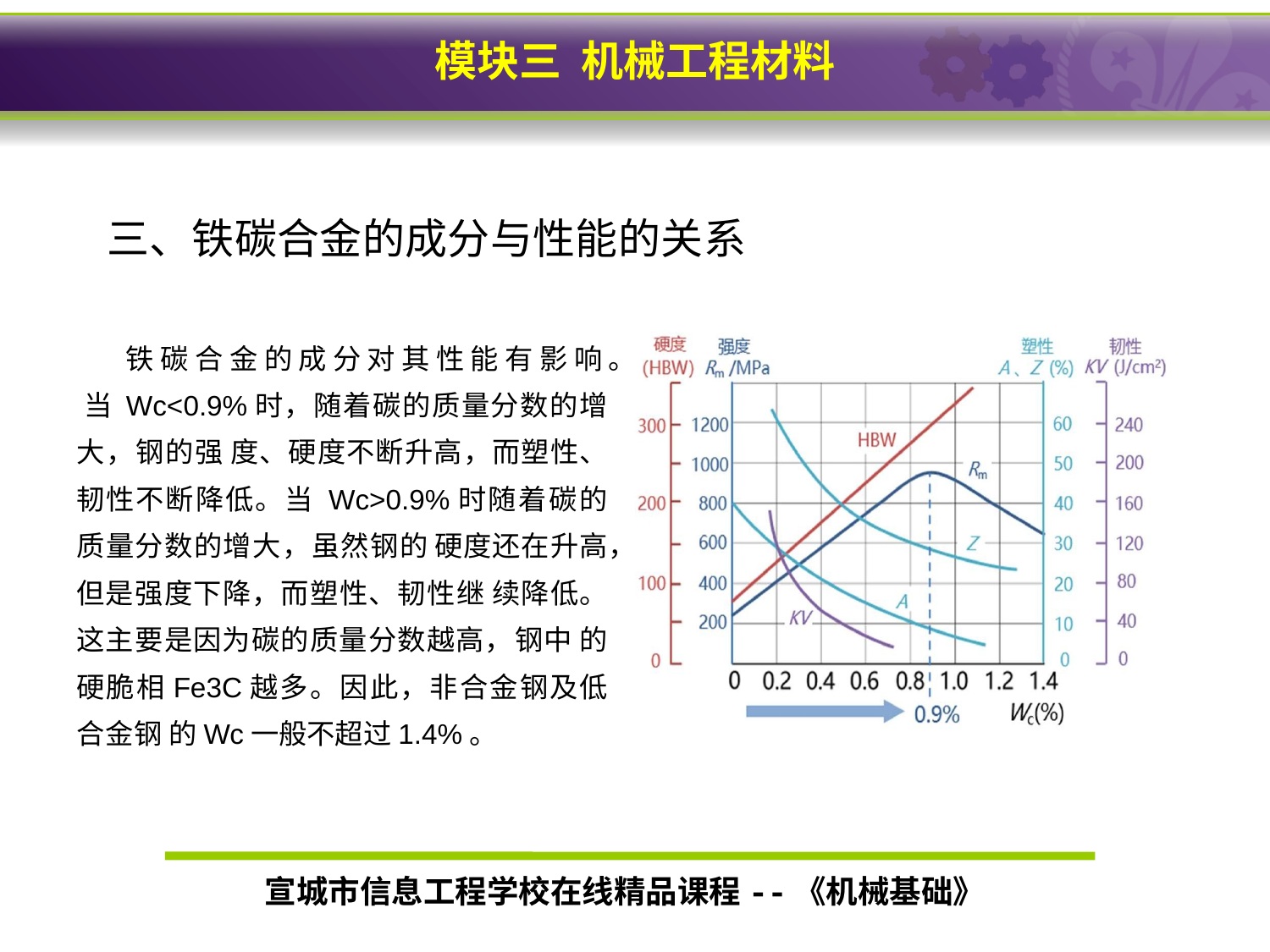

三、铁碳合金的成分与性能的关系
铁碳合金的成分对其性能有影响。 当 Wc<0.9%时，随着碳的质量分数的增大，钢的强 度、硬度不断升高，而塑性、韧性不断降低。当 Wc>0.9%时随着碳的质量分数的增大，虽然钢的 硬度还在升高，但是强度下降，而塑性、韧性继 续降低。这主要是因为碳的质量分数越高，钢中 的硬脆相Fe3C越多。因此，非合金钢及低合金钢 的Wc一般不超过1.4%。